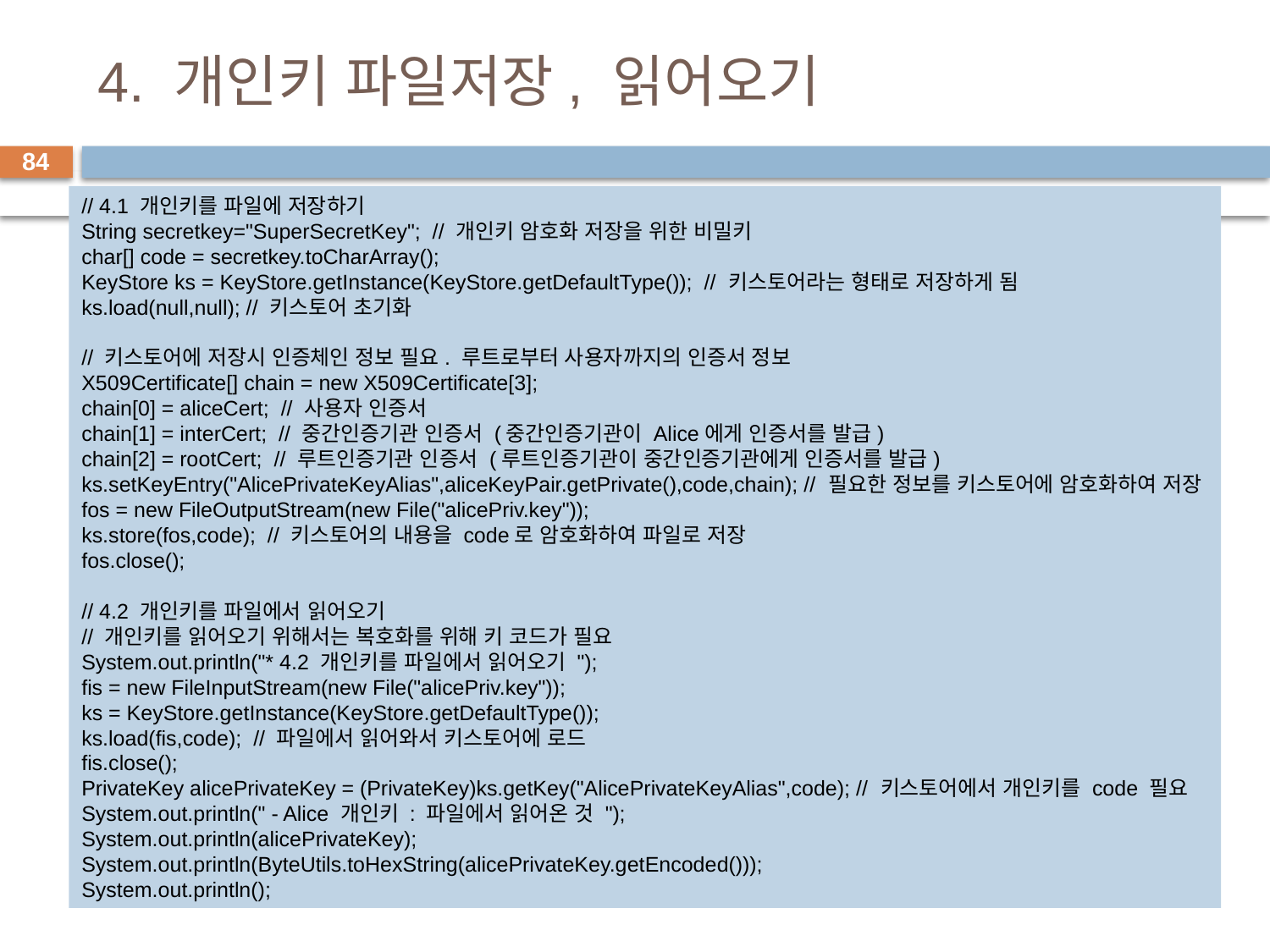

# 4. 개인키 파일저장, 읽어오기
84
// 4.1 개인키를 파일에 저장하기
String secretkey="SuperSecretKey";  // 개인키 암호화 저장을 위한 비밀키
char[] code = secretkey.toCharArray();
KeyStore ks = KeyStore.getInstance(KeyStore.getDefaultType());  // 키스토어라는 형태로 저장하게 됨
ks.load(null,null); // 키스토어 초기화

// 키스토어에 저장시 인증체인 정보 필요. 루트로부터 사용자까지의 인증서 정보
X509Certificate[] chain = new X509Certificate[3];
chain[0] = aliceCert;  // 사용자 인증서
chain[1] = interCert;  // 중간인증기관 인증서 (중간인증기관이 Alice에게 인증서를 발급)
chain[2] = rootCert;  // 루트인증기관 인증서 (루트인증기관이 중간인증기관에게 인증서를 발급)
ks.setKeyEntry("AlicePrivateKeyAlias",aliceKeyPair.getPrivate(),code,chain); // 필요한 정보를 키스토어에 암호화하여 저장
fos = new FileOutputStream(new File("alicePriv.key"));
ks.store(fos,code);  // 키스토어의 내용을 code로 암호화하여 파일로 저장
fos.close();

// 4.2 개인키를 파일에서 읽어오기
// 개인키를 읽어오기 위해서는 복호화를 위해 키 코드가 필요
System.out.println("* 4.2 개인키를 파일에서 읽어오기 ");
fis = new FileInputStream(new File("alicePriv.key"));
ks = KeyStore.getInstance(KeyStore.getDefaultType());
ks.load(fis,code);  // 파일에서 읽어와서 키스토어에 로드
fis.close();
PrivateKey alicePrivateKey = (PrivateKey)ks.getKey("AlicePrivateKeyAlias",code); // 키스토어에서 개인키를 code 필요
System.out.println(" - Alice 개인키 : 파일에서 읽어온 것 ");
System.out.println(alicePrivateKey);
System.out.println(ByteUtils.toHexString(alicePrivateKey.getEncoded()));
System.out.println();